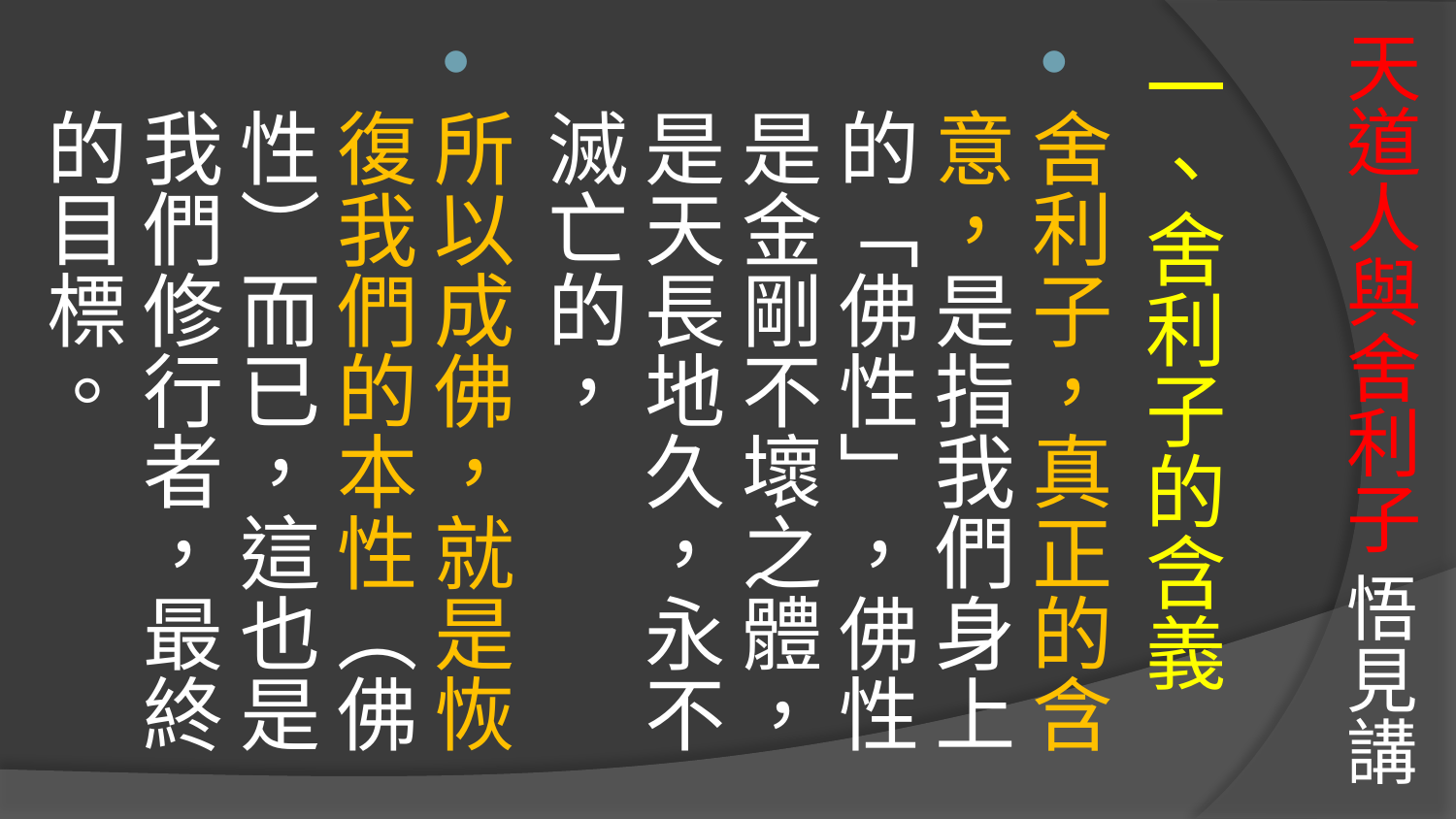

# 天道人與舍利子 悟見講
一、舍利子的含義
舍利子，真正的含意，是指我們身上的「佛性」，佛性是金剛不壞之體，是天長地久，永不滅亡的，
所以成佛，就是恢復我們的本性（佛性）而已，這也是我們修行者，最終的目標。